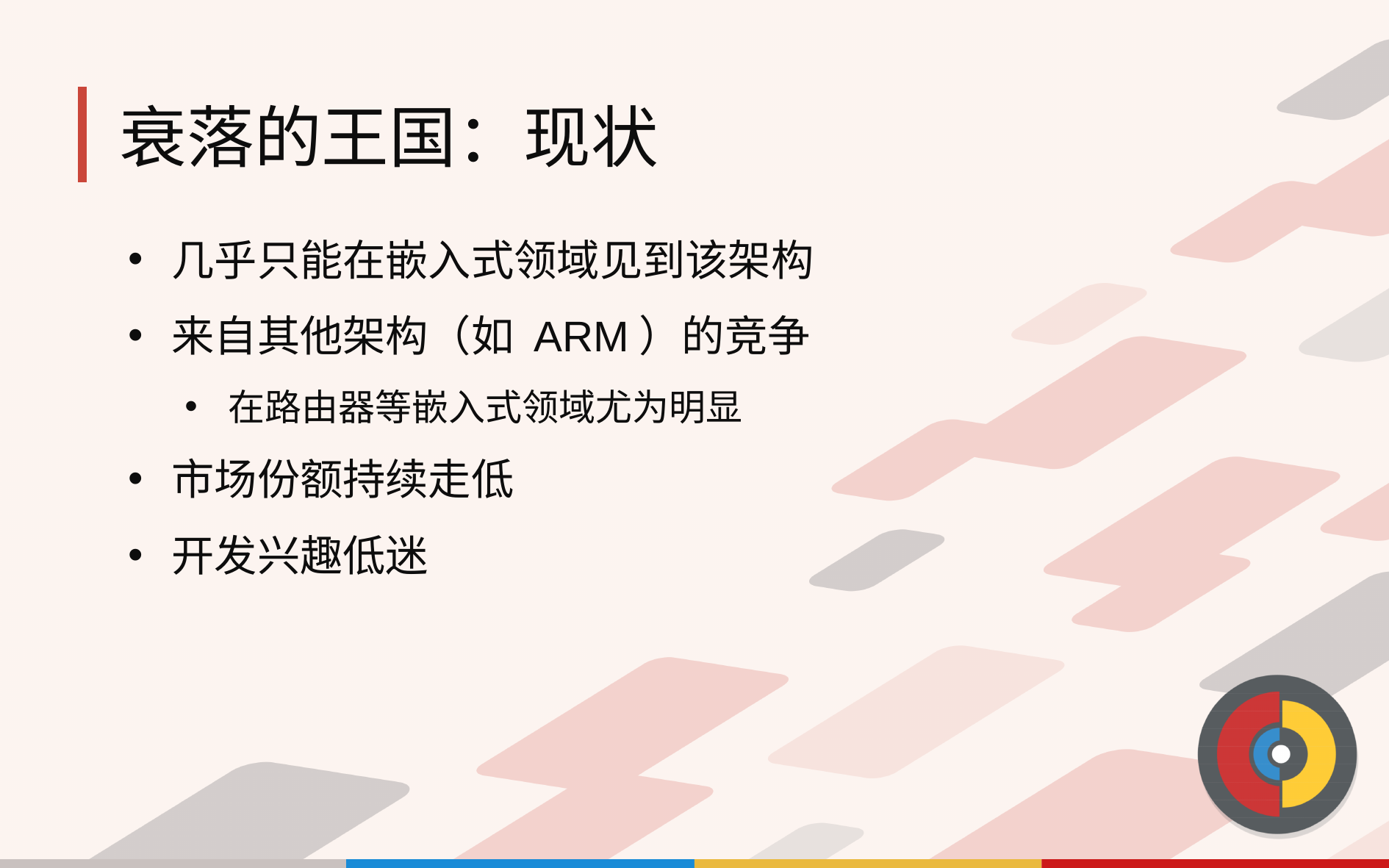

# 衰落的王国：现状
几乎只能在嵌入式领域见到该架构
来自其他架构（如 ARM）的竞争
在路由器等嵌入式领域尤为明显
市场份额持续走低
开发兴趣低迷